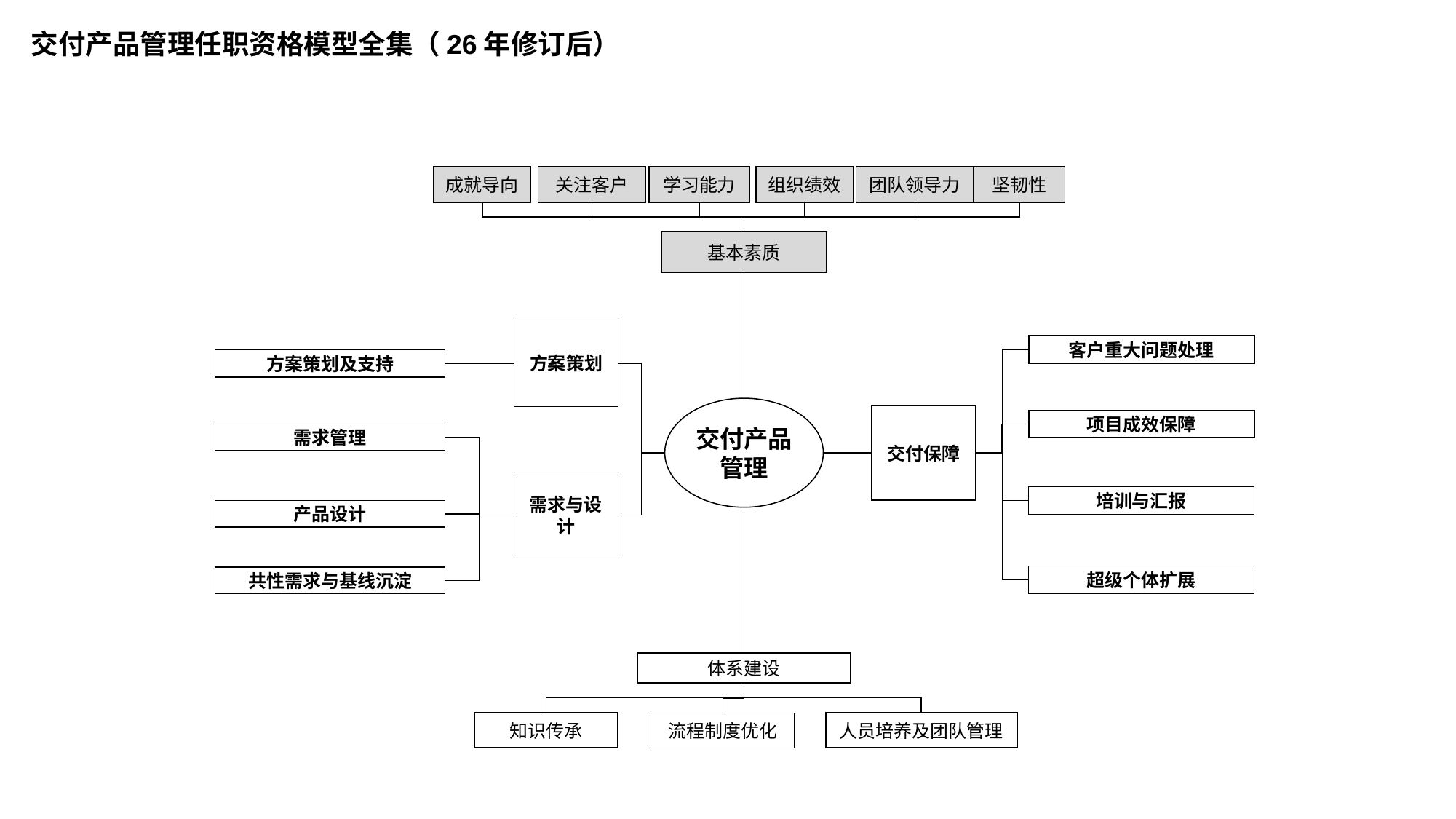

交付产品管理任职资格模型全集（26年修订后）
成就导向
关注客户
学习能力
组织绩效
团队领导力
坚韧性
基本素质
方案策划
客户重大问题处理
方案策划及支持

交付产品
管理
交付保障
项目成效保障
需求管理
需求与设计
培训与汇报
产品设计
超级个体扩展
共性需求与基线沉淀
体系建设
知识传承
流程制度优化
人员培养及团队管理